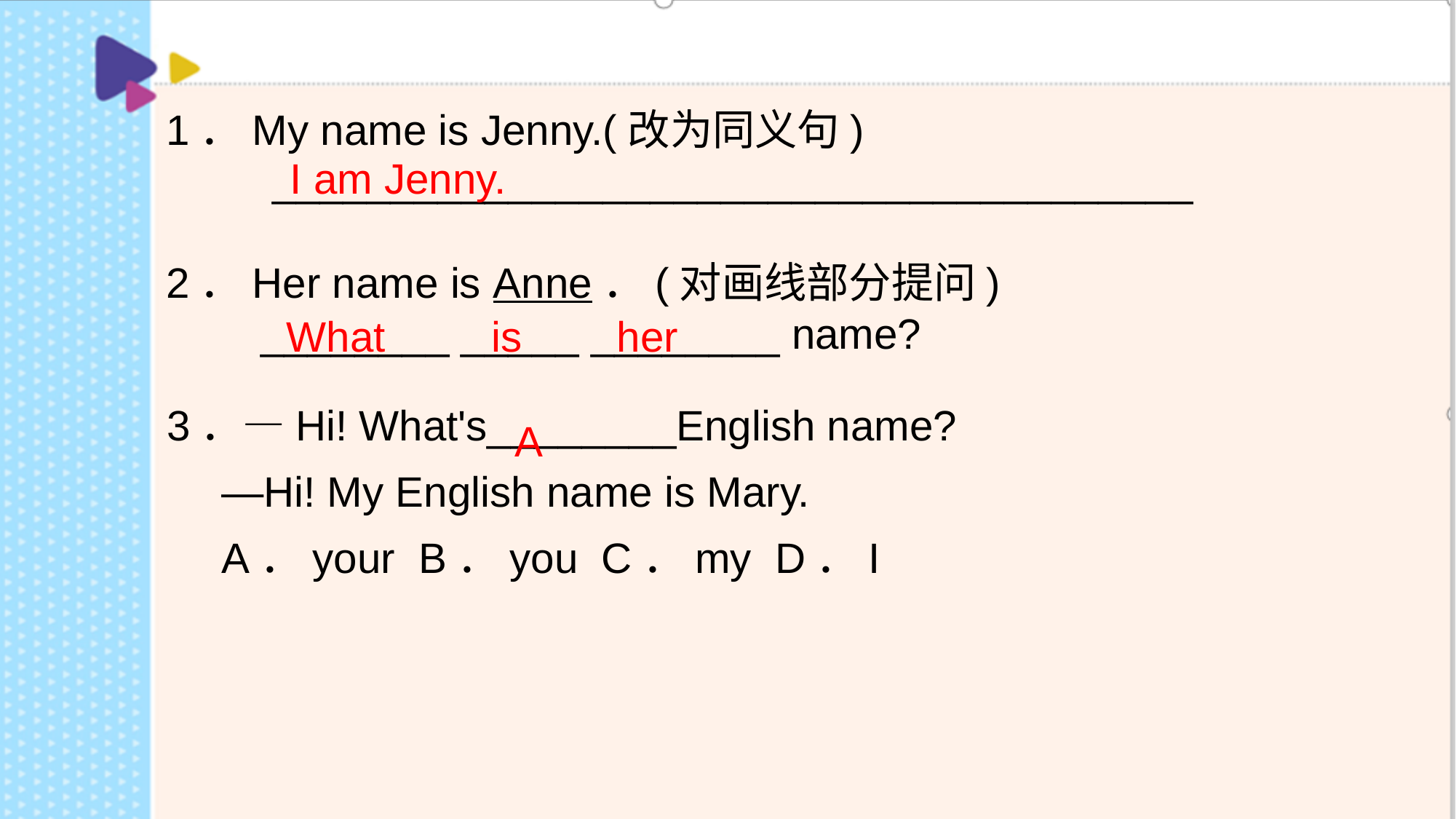

1．My name is Jenny.(改为同义句)
         _______________________________________

2．Her name is Anne．(对画线部分提问)
        ________ _____ ________ name?

I am Jenny.
What         is        her

3．—Hi! What's________English name?
—Hi! My English name is Mary.
A．your  B．you  C．my  D．I
A